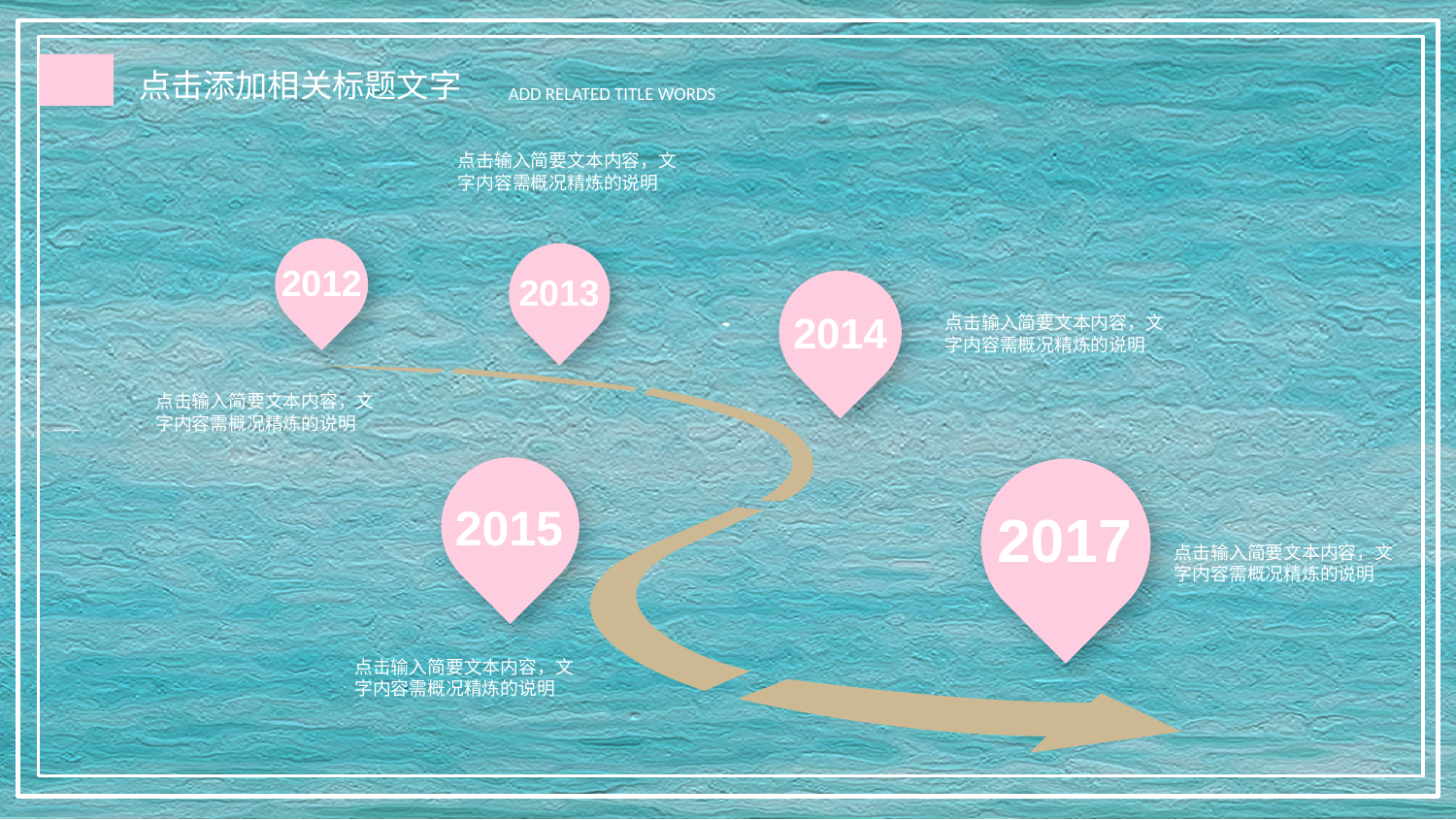

点击输入简要文本内容，文字内容需概况精炼的说明

2012
2013

2014
点击输入简要文本内容，文字内容需概况精炼的说明

点击输入简要文本内容，文字内容需概况精炼的说明

2015
2017

点击输入简要文本内容，文字内容需概况精炼的说明
点击输入简要文本内容，文字内容需概况精炼的说明